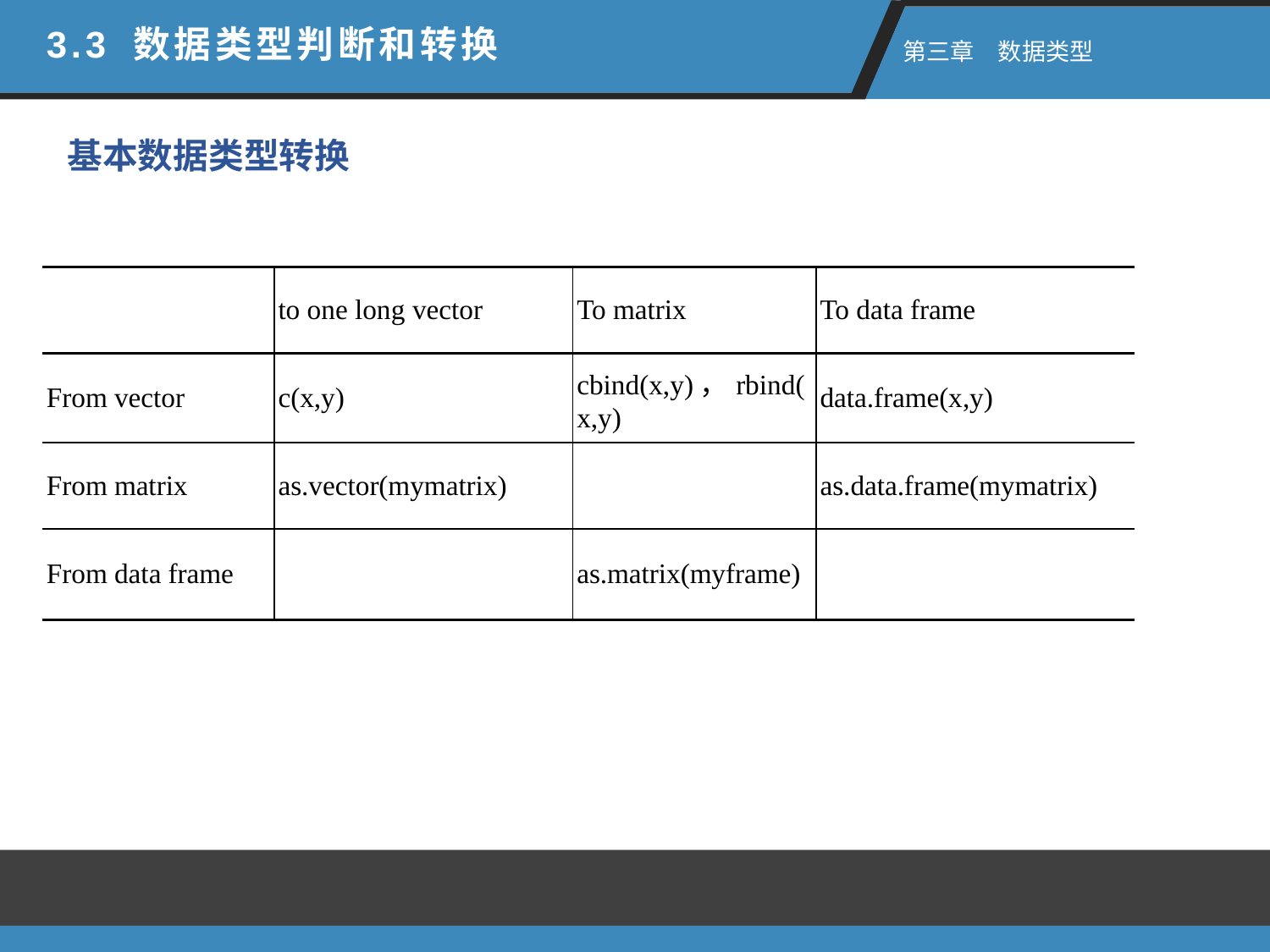

3.3 数据类型判断和转换
  第三章　数据类型
基本数据类型转换
|  | to one long vector | To matrix | To data frame |
| --- | --- | --- | --- |
| From vector | c(x,y) | cbind(x,y)，rbind(x,y) | data.frame(x,y) |
| From matrix | as.vector(mymatrix) |  | as.data.frame(mymatrix) |
| From data frame |  | as.matrix(myframe) |  |